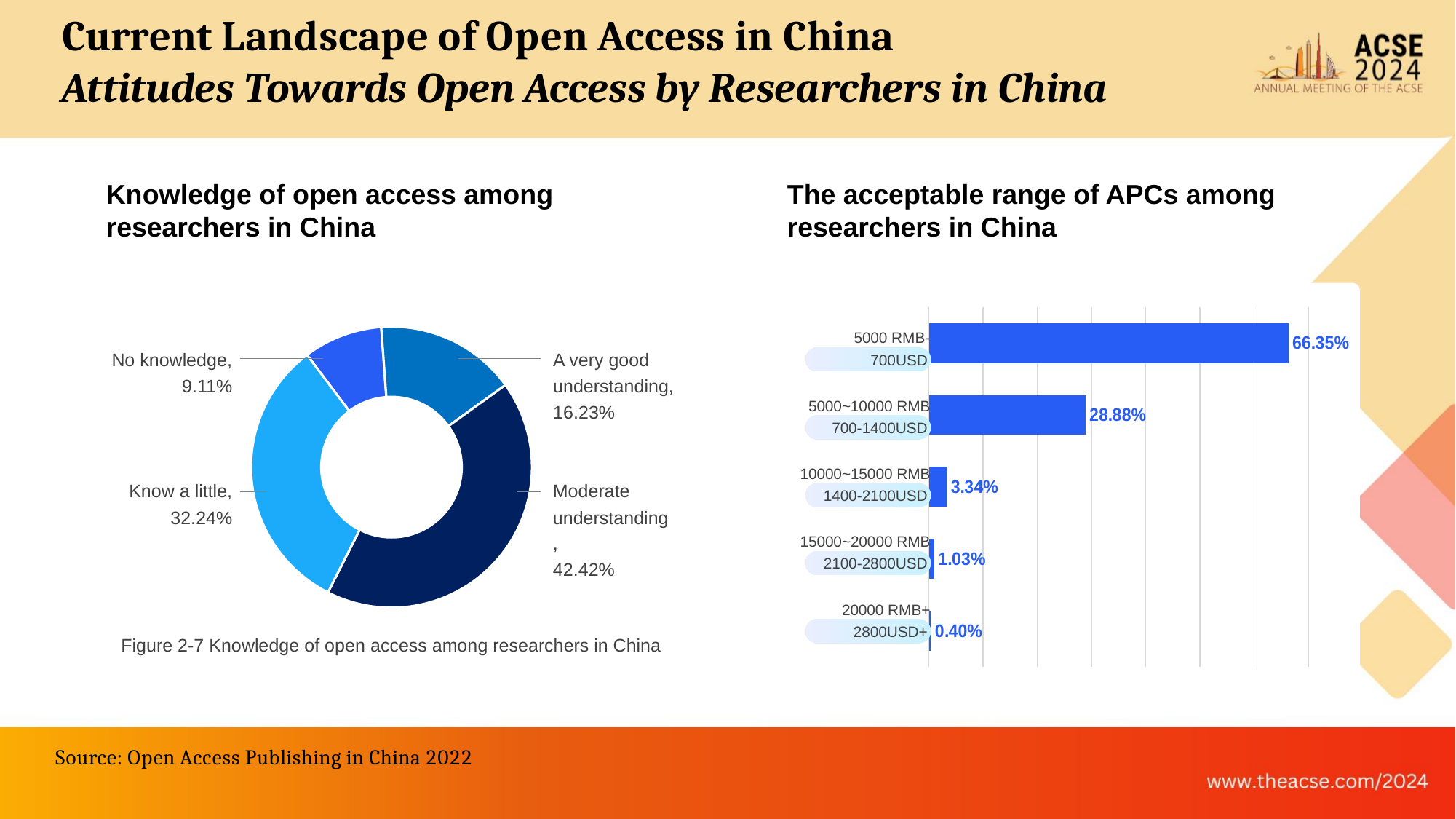

Current Landscape of Open Access in China
Attitudes Towards Open Access by Researchers in China
Knowledge of open access among researchers in China
The acceptable range of APCs among researchers in China

### Chart

| Category | 系列 1 |
|---|---|
| 类别 1 | 0.6635 |
| 类别 2 | 0.2888 |
| 类别 3 | 0.0334 |
| 类别 4 | 0.0103 |
5000 RMB-
700USD
5000~10000 RMB
700-1400USD
10000~15000 RMB
1400-2100USD
15000~20000 RMB
2100-2800USD
20000 RMB+
2800USD+

### Chart

| Category | 销售额 |
|---|---|
| 第一季度 | 9.11 |
| 第二季度 | 16.23 |
| 第三季度 | 42.42 |
| 第四季度 | 32.24 |
No knowledge,
9.11%
A very good
understanding,
16.23%
Know a little,
32.24%
Moderate
understanding,
42.42%
Figure 2-7 Knowledge of open access among researchers in China
Source: Open Access Publishing in China 2022